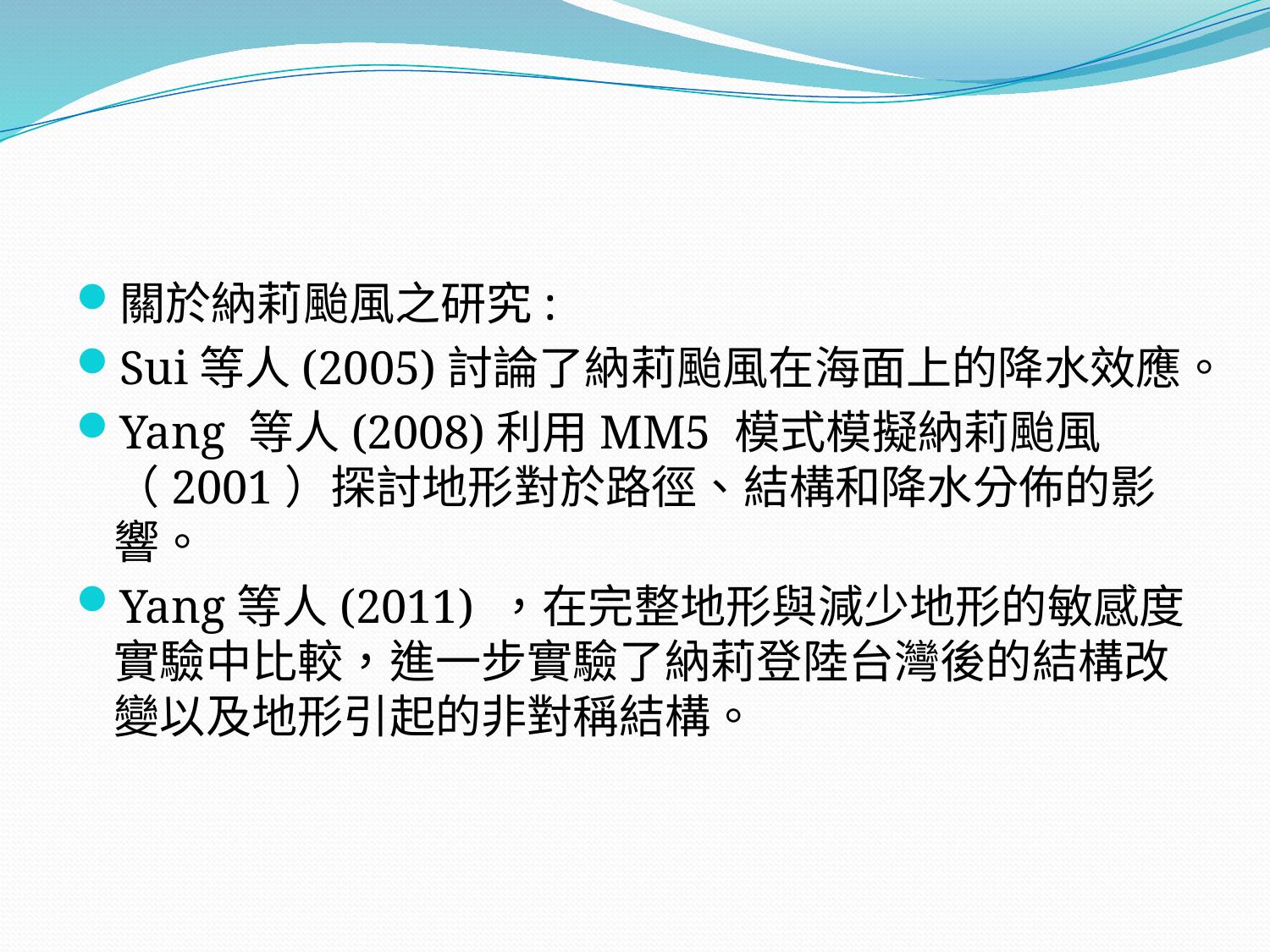

#
關於納莉颱風之研究:
Sui等人(2005)討論了納莉颱風在海面上的降水效應。
Yang 等人(2008)利用MM5 模式模擬納莉颱風（2001）探討地形對於路徑、結構和降水分佈的影響。
Yang等人(2011) ，在完整地形與減少地形的敏感度實驗中比較，進一步實驗了納莉登陸台灣後的結構改變以及地形引起的非對稱結構。